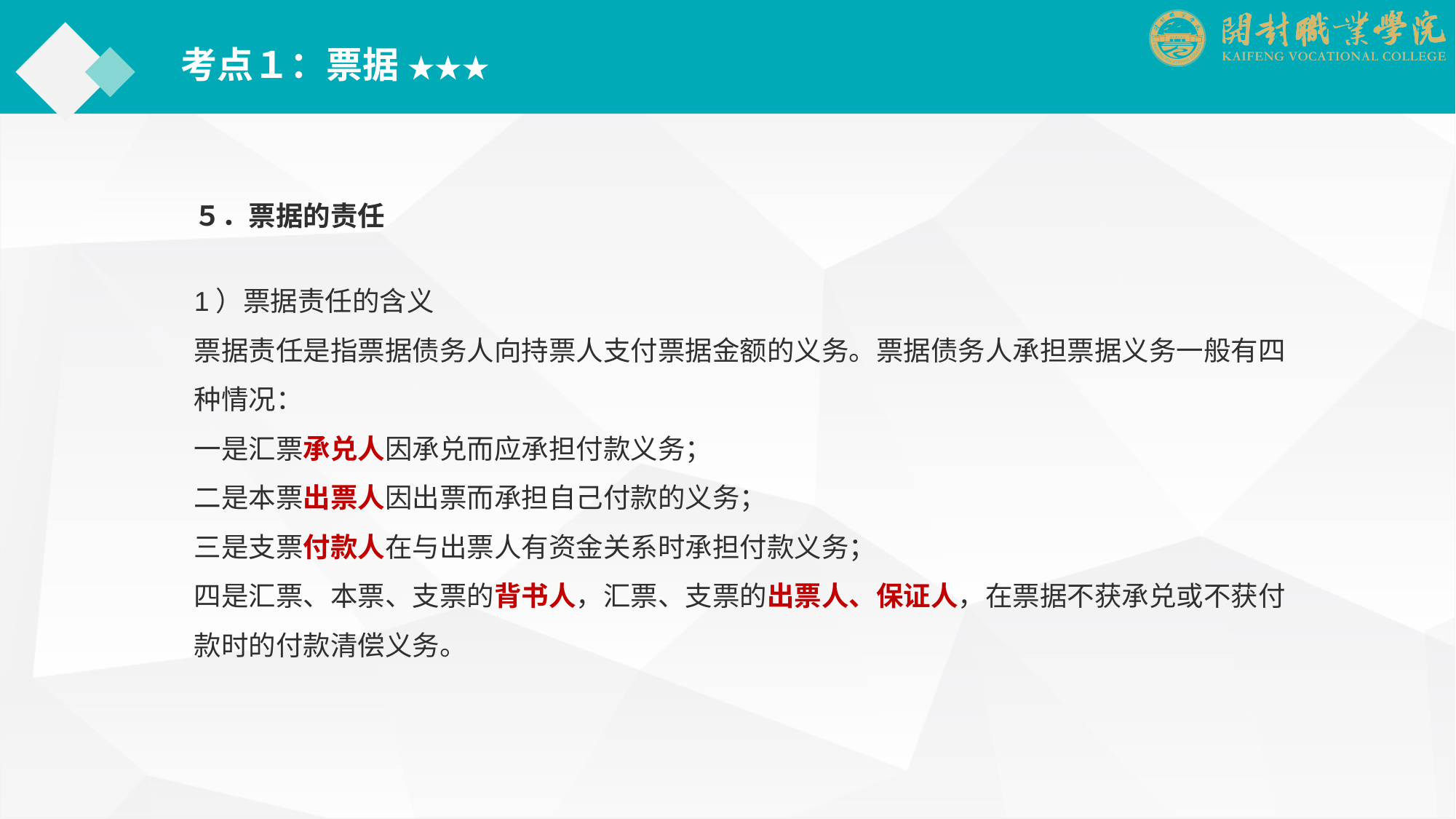

考点１：票据 ★★★
５．票据的责任
1）票据责任的含义
票据责任是指票据债务人向持票人支付票据金额的义务。票据债务人承担票据义务一般有四种情况：
一是汇票承兑人因承兑而应承担付款义务；
二是本票出票人因出票而承担自己付款的义务；
三是支票付款人在与出票人有资金关系时承担付款义务；
四是汇票、本票、支票的背书人，汇票、支票的出票人、保证人，在票据不获承兑或不获付款时的付款清偿义务。